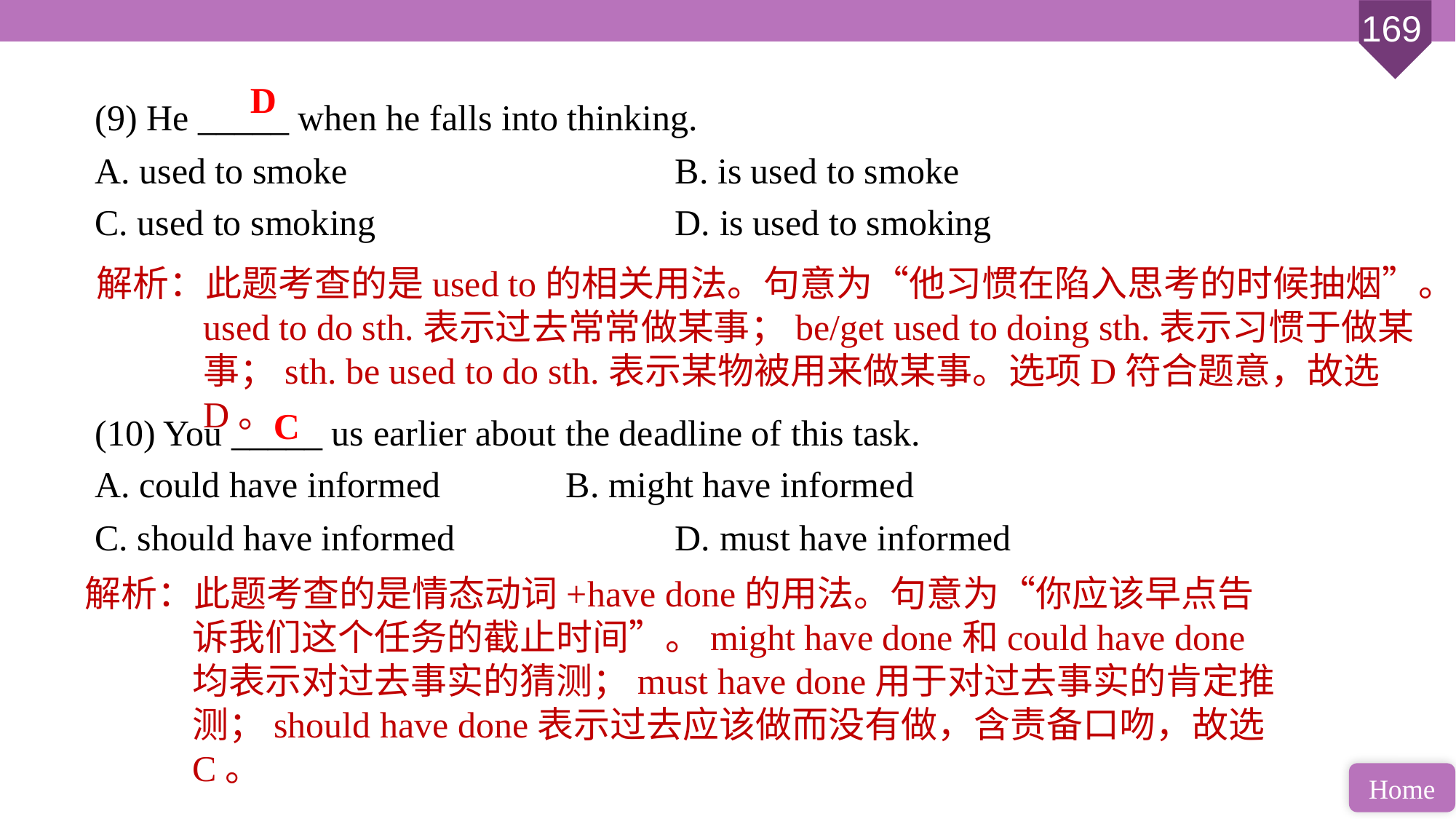

D
(9) He _____ when he falls into thinking.
A. used to smoke 			B. is used to smoke
C. used to smoking 			D. is used to smoking

(10) You _____ us earlier about the deadline of this task.
A. could have informed 		B. might have informed
C. should have informed 		D. must have informed
解析：此题考查的是used to的相关用法。句意为“他习惯在陷入思考的时候抽烟”。used to do sth.表示过去常常做某事；be/get used to doing sth.表示习惯于做某事；sth. be used to do sth.表示某物被用来做某事。选项D符合题意，故选D。
C
解析：此题考查的是情态动词+have done的用法。句意为“你应该早点告诉我们这个任务的截止时间”。might have done和could have done均表示对过去事实的猜测；must have done用于对过去事实的肯定推测；should have done表示过去应该做而没有做，含责备口吻，故选C。